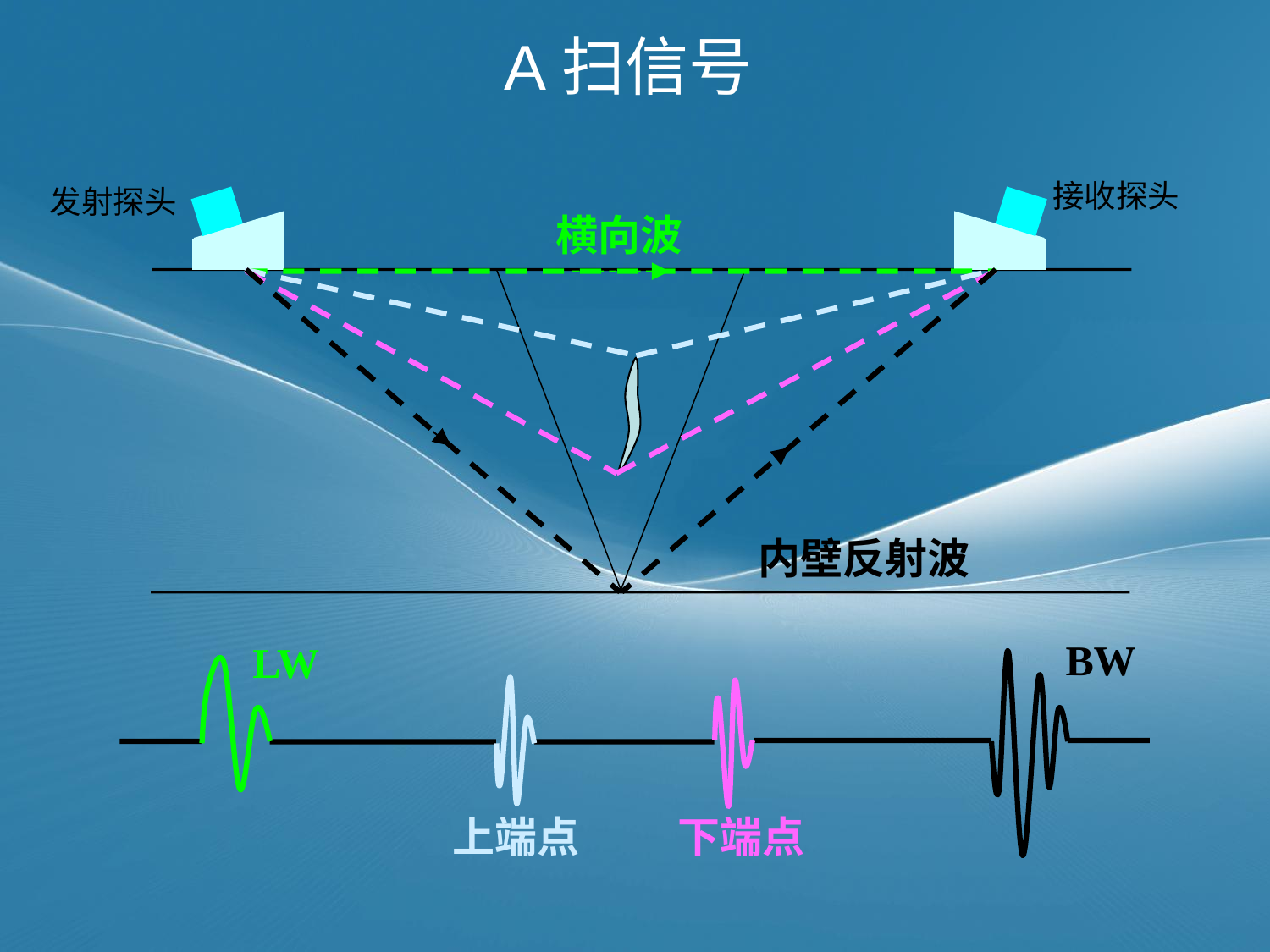

# A扫信号
接收探头
发射探头

横向波

LW

内壁反射波
BW

上端点

下端点